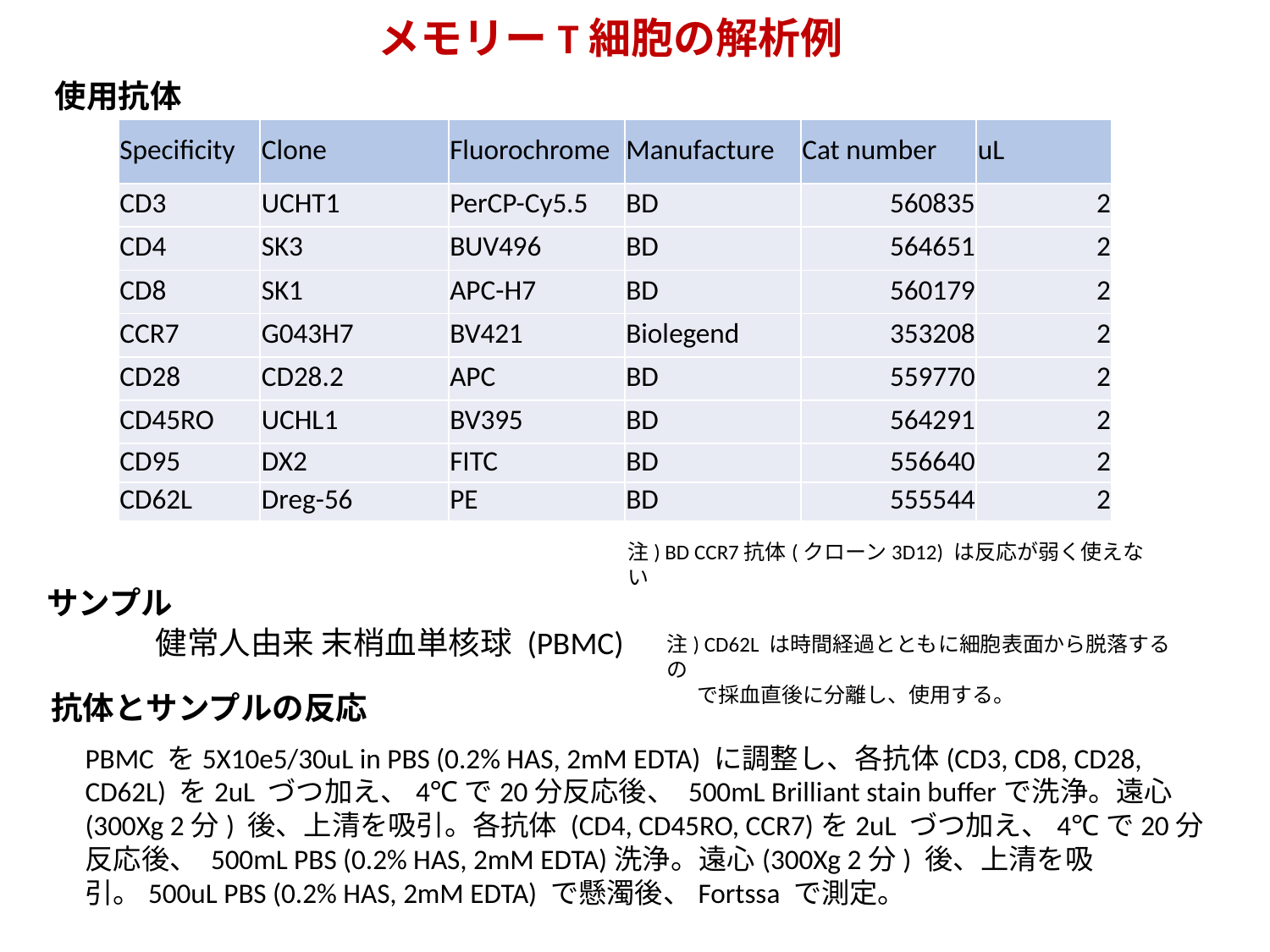

メモリーT細胞の解析例
使用抗体
| Specificity | Clone | Fluorochrome | Manufacture | Cat number | uL |
| --- | --- | --- | --- | --- | --- |
| CD3 | UCHT1 | PerCP-Cy5.5 | BD | 560835 | 2 |
| CD4 | SK3 | BUV496 | BD | 564651 | 2 |
| CD8 | SK1 | APC-H7 | BD | 560179 | 2 |
| CCR7 | G043H7 | BV421 | Biolegend | 353208 | 2 |
| CD28 | CD28.2 | APC | BD | 559770 | 2 |
| CD45RO | UCHL1 | BV395 | BD | 564291 | 2 |
| CD95 | DX2 | FITC | BD | 556640 | 2 |
| CD62L | Dreg-56 | PE | BD | 555544 | 2 |
注) BD CCR7抗体(クローン3D12) は反応が弱く使えない
サンプル
健常人由来 末梢血単核球 (PBMC)
注) CD62L は時間経過とともに細胞表面から脱落するの
　  で採血直後に分離し、使用する。
抗体とサンプルの反応
PBMC を5X10e5/30uL in PBS (0.2% HAS, 2mM EDTA) に調整し、各抗体(CD3, CD8, CD28, CD62L) を2uL づつ加え、4℃で20分反応後、 500mL Brilliant stain bufferで洗浄。遠心(300Xg 2分) 後、上清を吸引。各抗体 (CD4, CD45RO, CCR7)を2uL づつ加え、4℃で20分反応後、 500mL PBS (0.2% HAS, 2mM EDTA)洗浄。遠心(300Xg 2分) 後、上清を吸引。500uL PBS (0.2% HAS, 2mM EDTA) で懸濁後、Fortssa で測定。